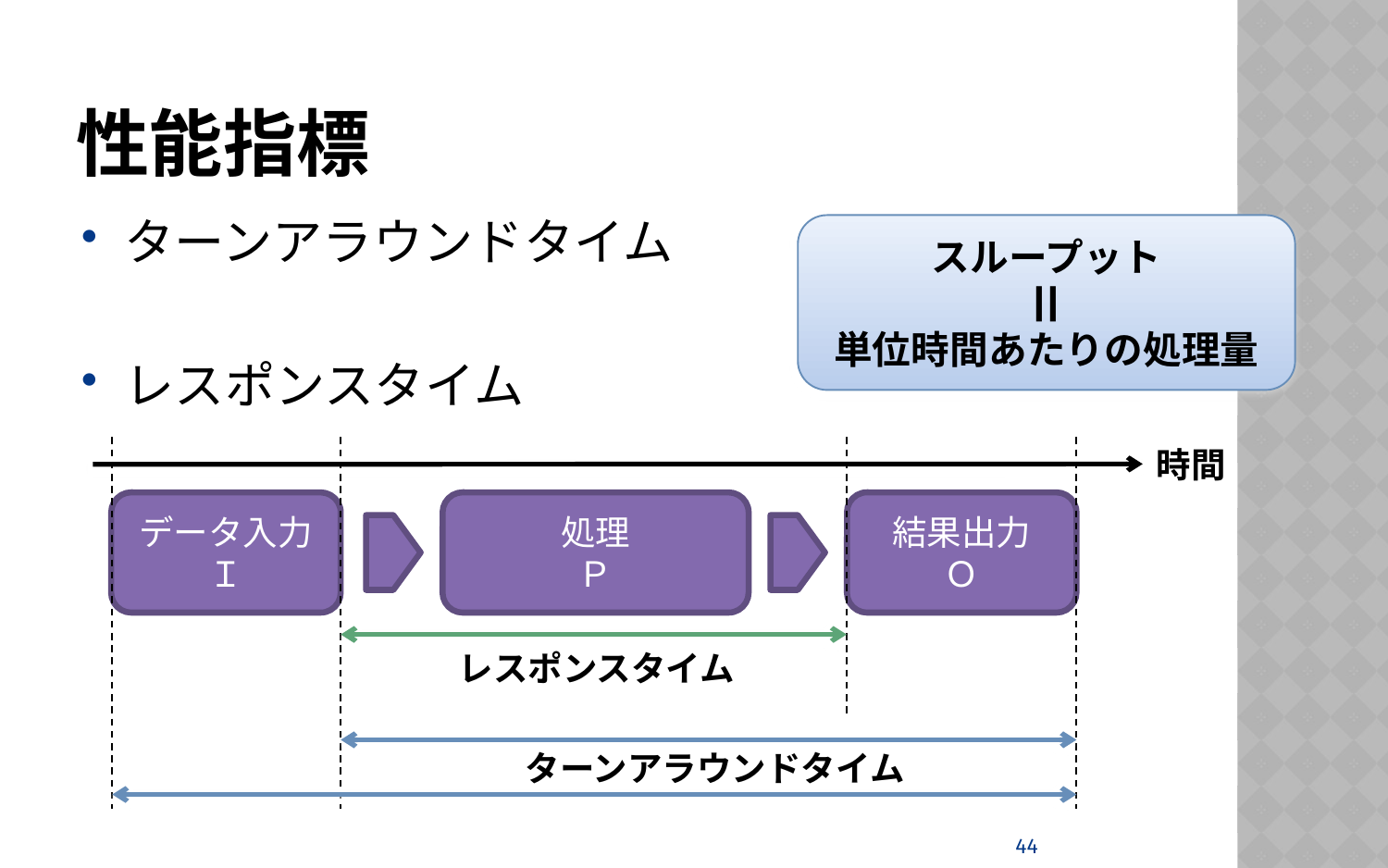

# 性能指標
ターンアラウンドタイム

レスポンスタイム
スループット
||
単位時間あたりの処理量
時間
データ入力
Ｉ
処理
Ｐ
結果出力
Ｏ

レスポンスタイム
ターンアラウンドタイム
44